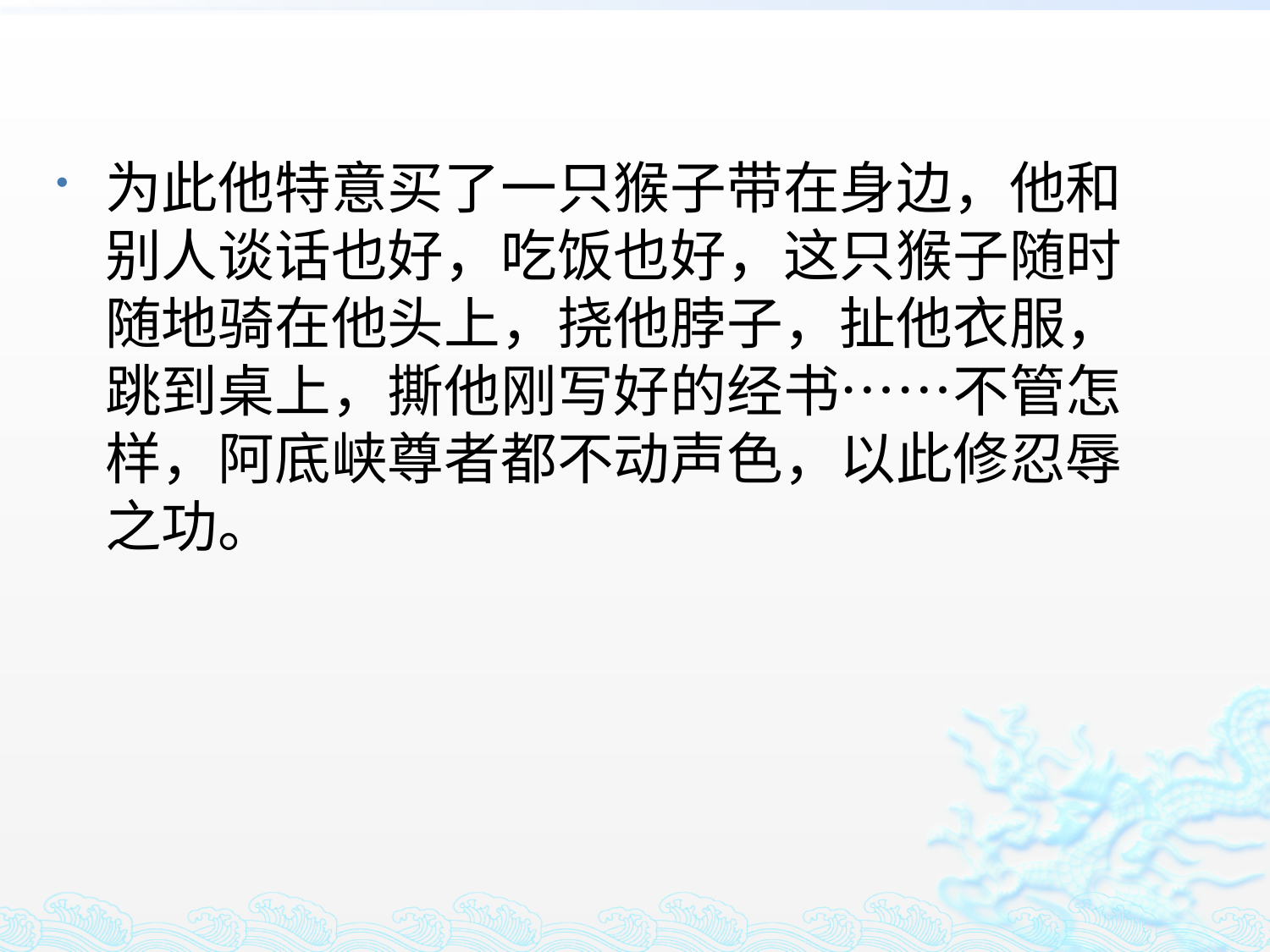

为此他特意买了一只猴子带在身边，他和别人谈话也好，吃饭也好，这只猴子随时随地骑在他头上，挠他脖子，扯他衣服，跳到桌上，撕他刚写好的经书……不管怎样，阿底峡尊者都不动声色，以此修忍辱之功。